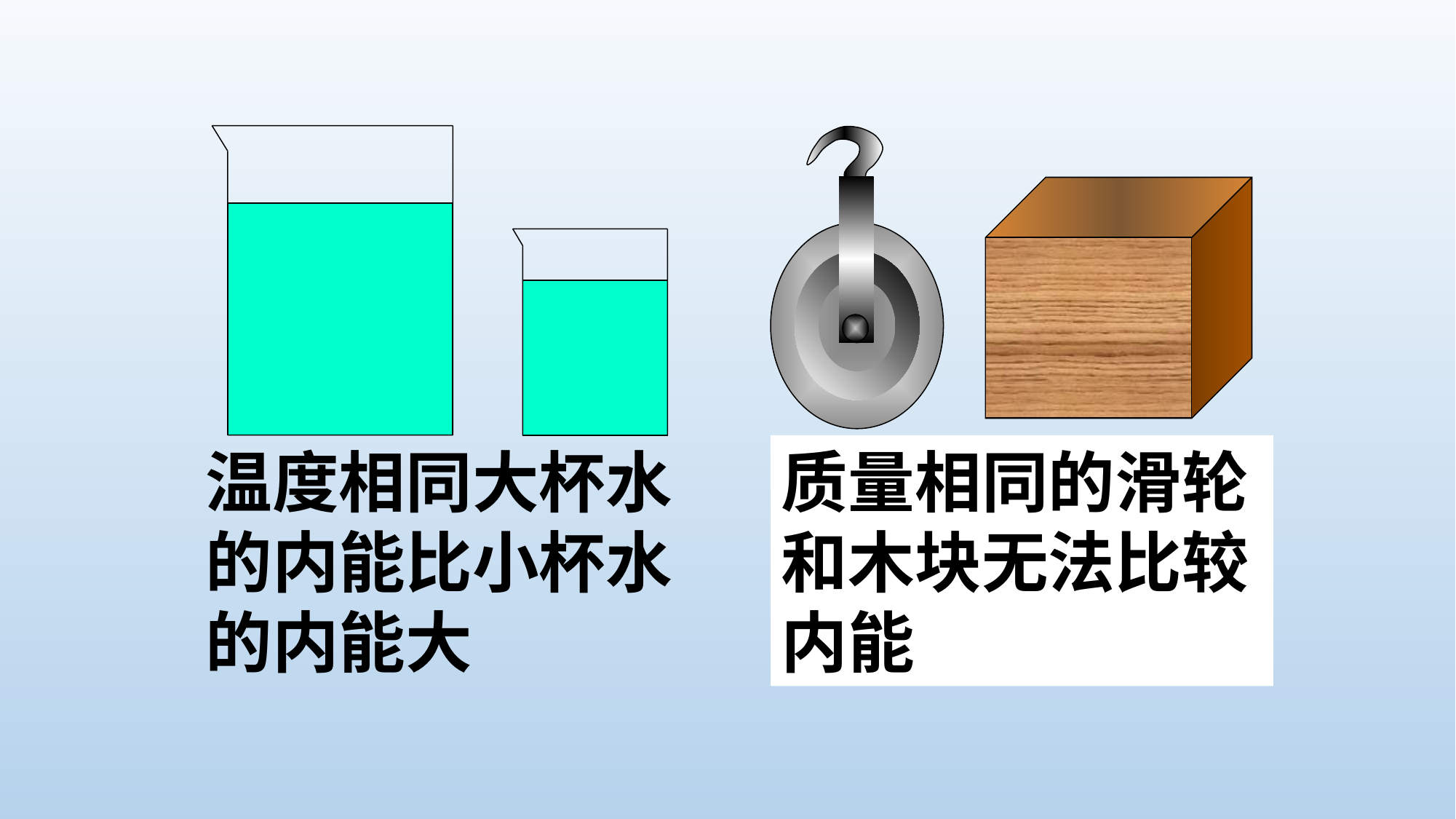

温度相同大杯水的内能比小杯水的内能大

质量相同的滑轮和木块无法比较内能